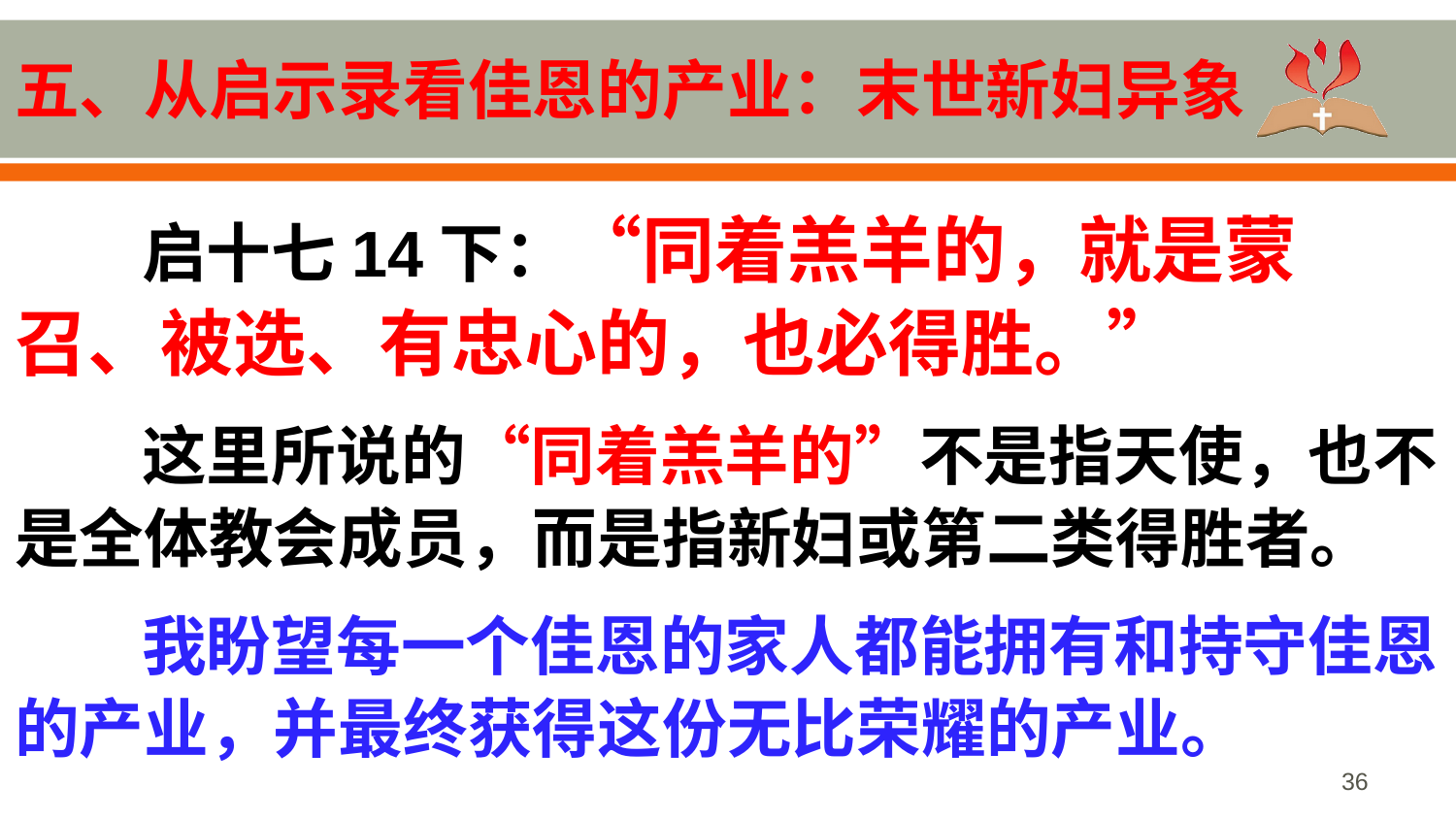

# 五、从启示录看佳恩的产业：末世新妇异象
启十七14下：“同着羔羊的，就是蒙召、被选、有忠心的，也必得胜。”
这里所说的“同着羔羊的”不是指天使，也不是全体教会成员，而是指新妇或第二类得胜者。
我盼望每一个佳恩的家人都能拥有和持守佳恩的产业，并最终获得这份无比荣耀的产业。

36